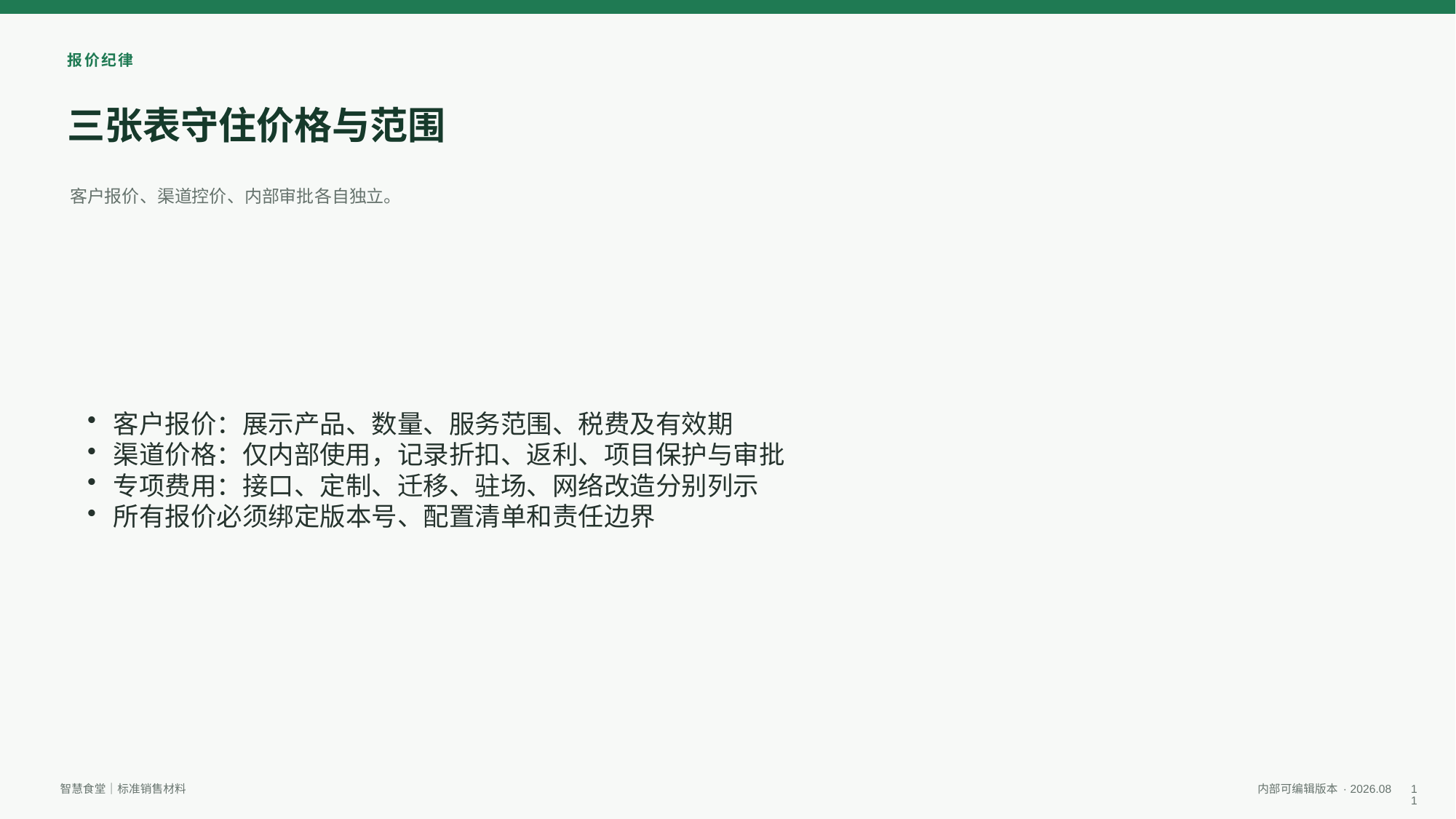

报价纪律
三张表守住价格与范围
客户报价、渠道控价、内部审批各自独立。
客户报价：展示产品、数量、服务范围、税费及有效期
渠道价格：仅内部使用，记录折扣、返利、项目保护与审批
专项费用：接口、定制、迁移、驻场、网络改造分别列示
所有报价必须绑定版本号、配置清单和责任边界
11